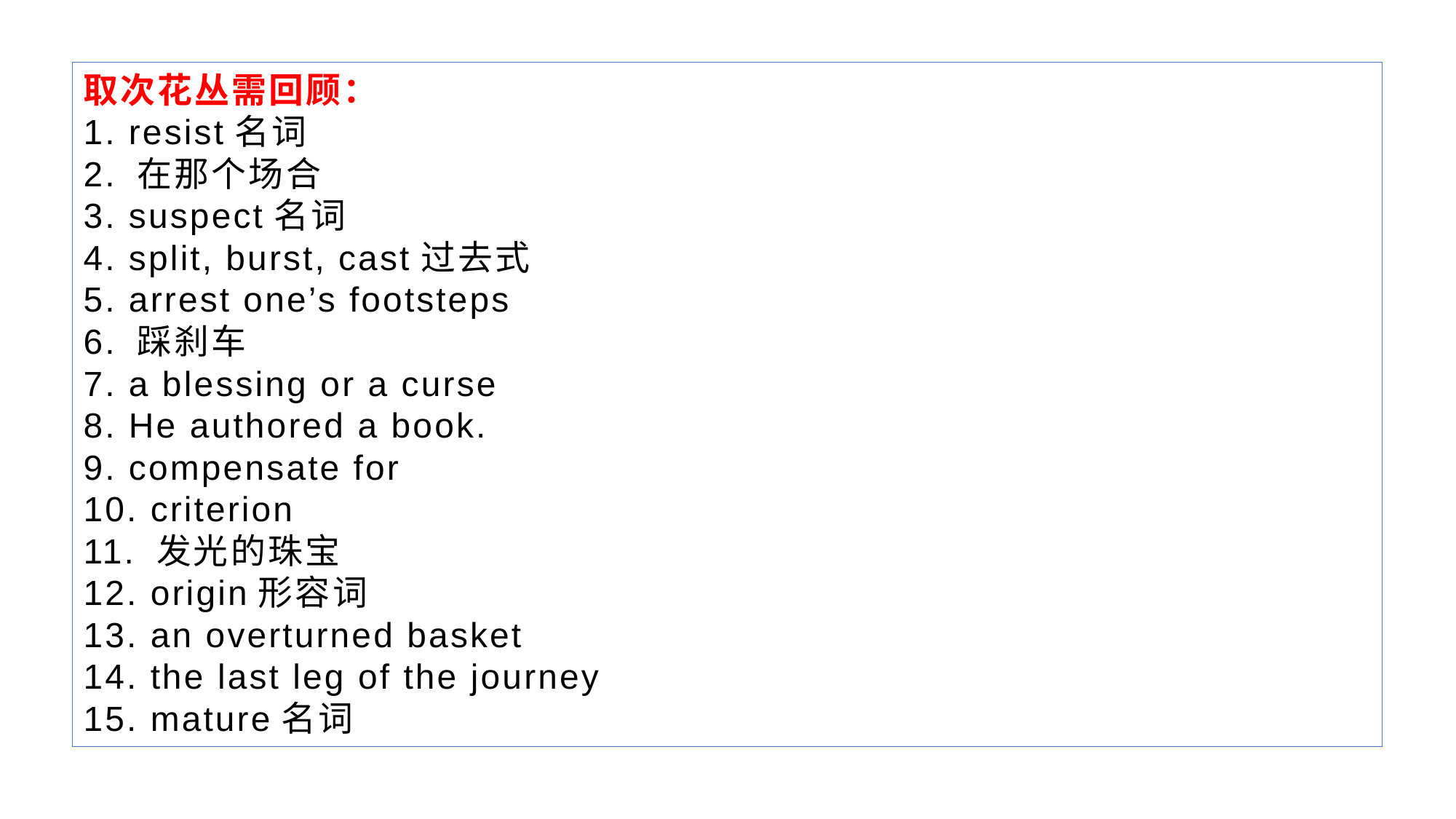

取次花丛需回顾：
1. resist名词
2. 在那个场合
3. suspect名词
4. split, burst, cast过去式
5. arrest one’s footsteps
6. 踩刹车
7. a blessing or a curse
8. He authored a book.
9. compensate for
10. criterion
11. 发光的珠宝
12. origin形容词
13. an overturned basket
14. the last leg of the journey
15. mature名词